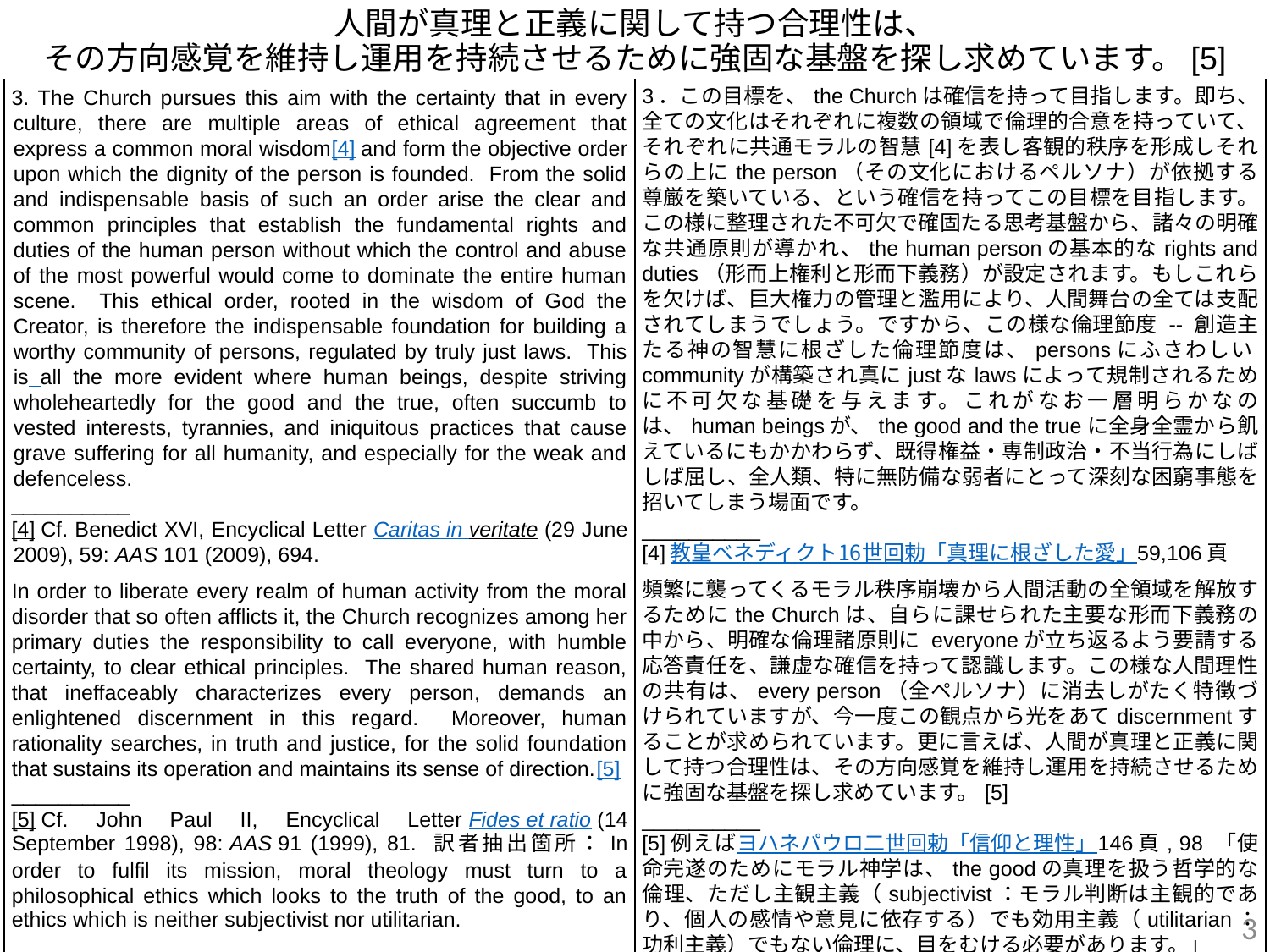

# 人間が真理と正義に関して持つ合理性は、 その方向感覚を維持し運用を持続させるために強固な基盤を探し求めています。[5]
| 3. The Church pursues this aim with the certainty that in every culture, there are multiple areas of ethical agreement that express a common moral wisdom[4] and form the objective order upon which the dignity of the person is founded. From the solid and indispensable basis of such an order arise the clear and common principles that establish the fundamental rights and duties of the human person without which the control and abuse of the most powerful would come to dominate the entire human scene. This ethical order, rooted in the wisdom of God the Creator, is therefore the indispensable foundation for building a worthy community of persons, regulated by truly just laws. This is all the more evident where human beings, despite striving wholeheartedly for the good and the true, often succumb to vested interests, tyrannies, and iniquitous practices that cause grave suffering for all humanity, and especially for the weak and defenceless. \_\_\_\_\_\_\_\_\_\_ [4] Cf. Benedict XVI, Encyclical Letter Caritas in veritate (29 June 2009), 59: AAS 101 (2009), 694. | 3．この目標を、the Churchは確信を持って目指します。即ち、全ての文化はそれぞれに複数の領域で倫理的合意を持っていて、それぞれに共通モラルの智慧[4]を表し客観的秩序を形成しそれらの上にthe person（その文化におけるペルソナ）が依拠する尊厳を築いている、という確信を持ってこの目標を目指します。この様に整理された不可欠で確固たる思考基盤から、諸々の明確な共通原則が導かれ、the human personの基本的なrights and duties（形而上権利と形而下義務）が設定されます。もしこれらを欠けば、巨大権力の管理と濫用により、人間舞台の全ては支配されてしまうでしょう。ですから、この様な倫理節度 -- 創造主たる神の智慧に根ざした倫理節度は、personsにふさわしいcommunityが構築され真にjustなlawsによって規制されるために不可欠な基礎を与えます。これがなお一層明らかなのは、human beingsが、the good and the trueに全身全霊から飢えているにもかかわらず、既得権益・専制政治・不当行為にしばしば屈し、全人類、特に無防備な弱者にとって深刻な困窮事態を招いてしまう場面です。 \_\_\_\_\_\_\_\_\_\_ [4]教皇ベネディクト16世回勅「真理に根ざした愛」59,106頁 |
| --- | --- |
| In order to liberate every realm of human activity from the moral disorder that so often afflicts it, the Church recognizes among her primary duties the responsibility to call everyone, with humble certainty, to clear ethical principles. The shared human reason, that ineffaceably characterizes every person, demands an enlightened discernment in this regard. Moreover, human rationality searches, in truth and justice, for the solid foundation that sustains its operation and maintains its sense of direction.[5] \_\_\_\_\_\_\_\_\_\_ [5] Cf. John Paul II, Encyclical Letter Fides et ratio (14 September 1998), 98: AAS 91 (1999), 81. 訳者抽出箇所：In order to fulfil its mission, moral theology must turn to a philosophical ethics which looks to the truth of the good, to an ethics which is neither subjectivist nor utilitarian. | 頻繁に襲ってくるモラル秩序崩壊から人間活動の全領域を解放するためにthe Churchは、自らに課せられた主要な形而下義務の中から、明確な倫理諸原則に everyoneが立ち返るよう要請する応答責任を、謙虚な確信を持って認識します。この様な人間理性の共有は、every person（全ペルソナ）に消去しがたく特徴づけられていますが、今一度この観点から光をあてdiscernmentすることが求められています。更に言えば、人間が真理と正義に関して持つ合理性は、その方向感覚を維持し運用を持続させるために強固な基盤を探し求めています。[5] \_\_\_\_\_\_\_\_\_\_ [5]例えばヨハネパウロ二世回勅「信仰と理性」146頁, 98 「使命完遂のためにモラル神学は、the goodの真理を扱う哲学的な倫理、ただし主観主義（subjectivist：モラル判断は主観的であり、個人の感情や意見に依存する）でも効用主義（utilitarian：功利主義）でもない倫理に、目をむける必要があります。」 |
3